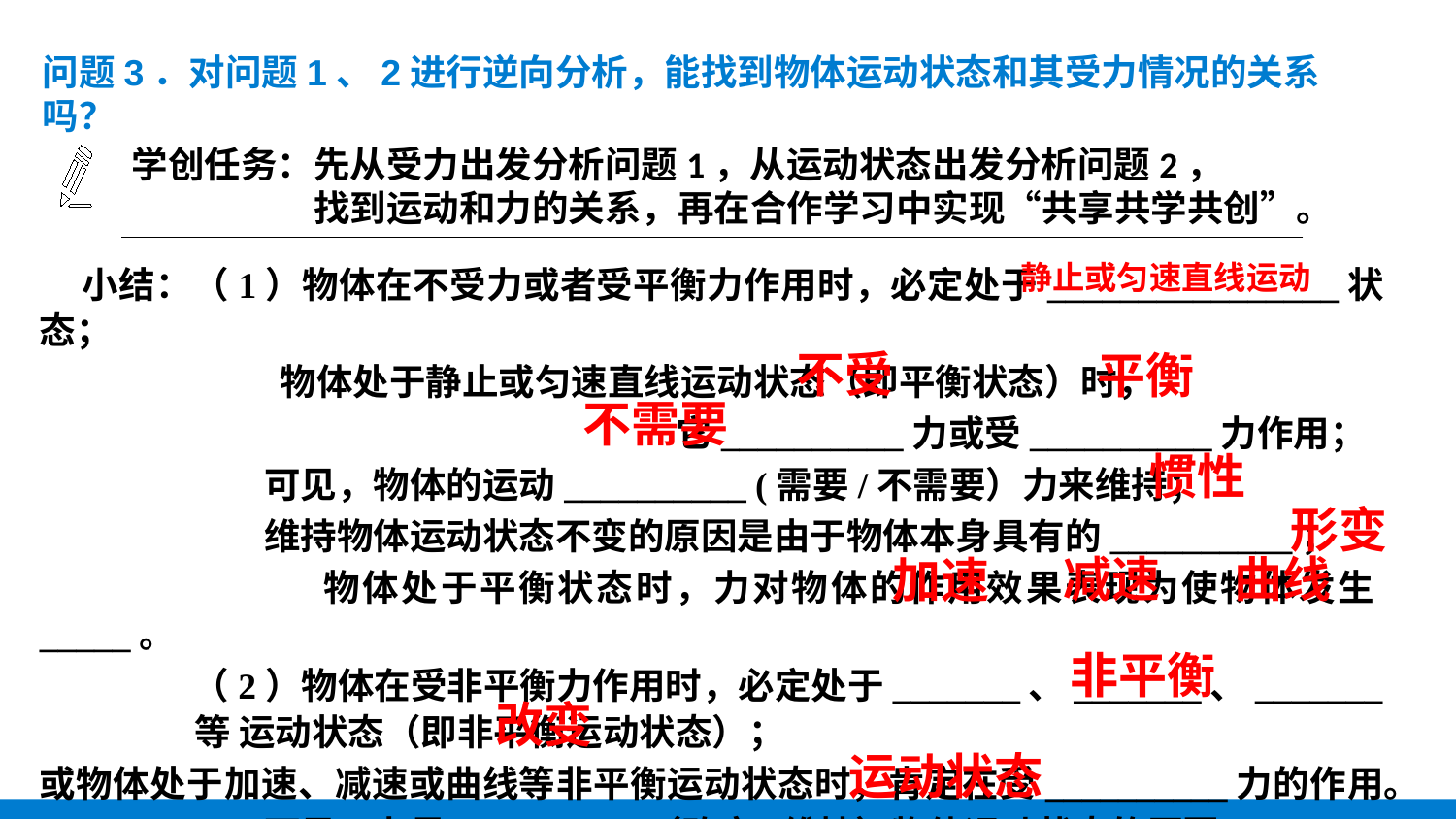

问题3．对问题1、2进行逆向分析，能找到物体运动状态和其受力情况的关系吗？
学创任务：先从受力出发分析问题1，从运动状态出发分析问题2，
                     找到运动和力的关系，再在合作学习中实现“共享共学共创”。

小结：（1）物体在不受力或者受平衡力作用时，必定处于________________状态；
          物体处于静止或匀速直线运动状态（即平衡状态）时，
                                                          它__________力或受__________力作用；
                     可见，物体的运动__________ (需要/不需要）力来维持；
                     维持物体运动状态不变的原因是由于物体本身具有的__________；
                     物体处于平衡状态时，力对物体的作用效果表现为使物体发生_____。
            （2）物体在受非平衡力作用时，必定处于_______、_______、_______等 运动状态（即非平衡运动状态）；
或物体处于加速、减速或曲线等非平衡运动状态时，肯定在受__________力的作用。
                     可见，力是__________（改变/维持）物体运动状态的原因；
                     非平衡力的作用效果是使物体的_________________发生改变；
静止或匀速直线运动
不受
平衡
不需要
惯性
形变
减速
曲线
加速
非平衡
改变
运动状态